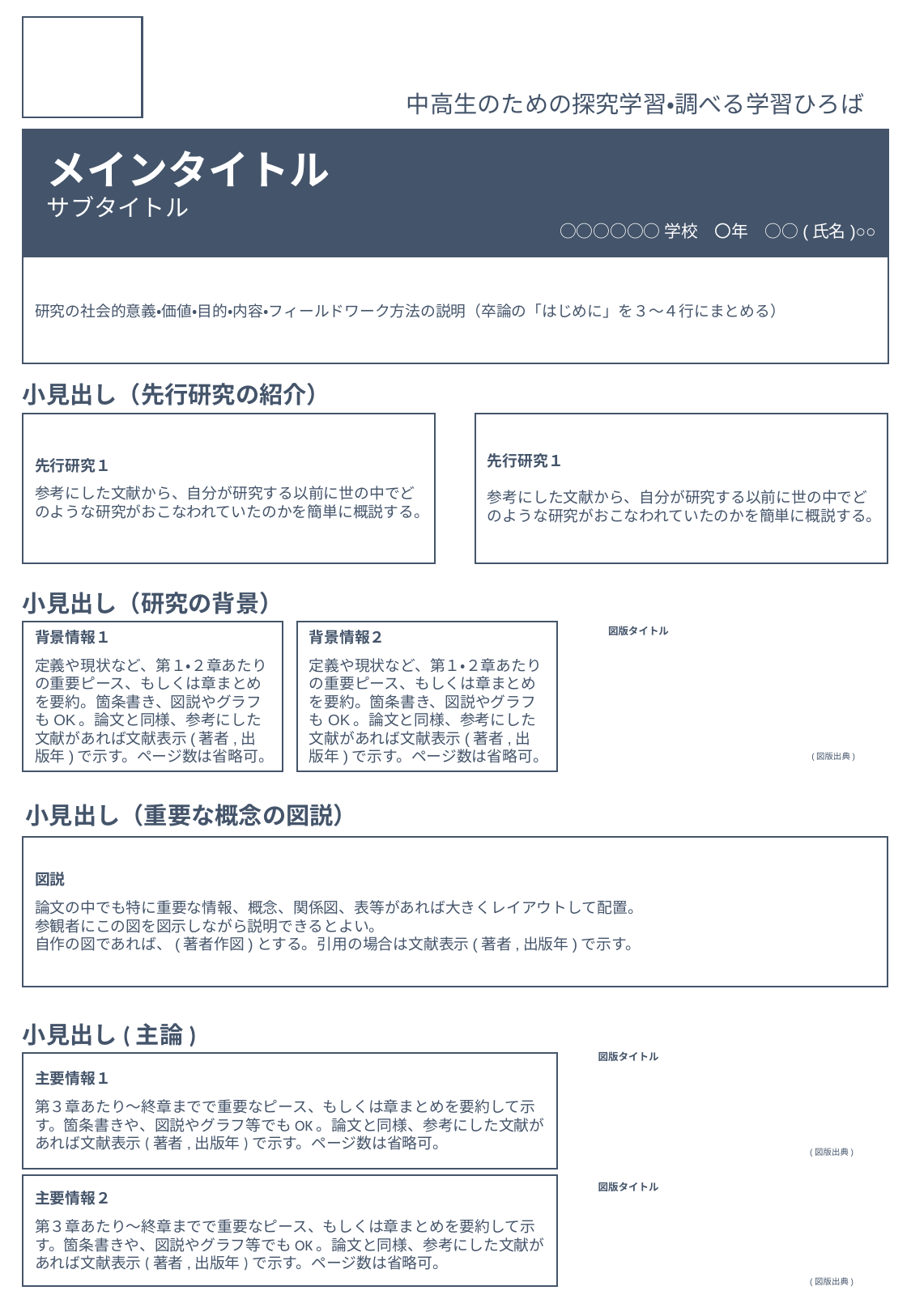

中高生のための探究学習・調べる学習ひろば
メインタイトル
サブタイトル
○○○○○○学校　〇年　○○(氏名)○○
研究の社会的意義・価値・目的・内容・フィールドワーク方法の説明（卒論の「はじめに」を３～４行にまとめる）
小見出し（先行研究の紹介）
先行研究１

参考にした文献から、自分が研究する以前に世の中でどのような研究がおこなわれていたのかを簡単に概説する。
先行研究１

参考にした文献から、自分が研究する以前に世の中でどのような研究がおこなわれていたのかを簡単に概説する。
小見出し（研究の背景）
背景情報２

定義や現状など、第１・２章あたりの重要ピース、もしくは章まとめを要約。箇条書き、図説やグラフもOK。論文と同様、参考にした文献があれば文献表示(著者,出版年)で示す。ページ数は省略可。
背景情報１

定義や現状など、第１・２章あたりの重要ピース、もしくは章まとめを要約。箇条書き、図説やグラフもOK。論文と同様、参考にした文献があれば文献表示(著者,出版年)で示す。ページ数は省略可。
図版タイトル
(図版出典)
小見出し（重要な概念の図説）
図説

論文の中でも特に重要な情報、概念、関係図、表等があれば大きくレイアウトして配置。
参観者にこの図を図示しながら説明できるとよい。
自作の図であれば、(著者作図)とする。引用の場合は文献表示(著者,出版年)で示す。
小見出し(主論)
図版タイトル
主要情報１

第３章あたり～終章までで重要なピース、もしくは章まとめを要約して示す。箇条書きや、図説やグラフ等でもOK。論文と同様、参考にした文献があれば文献表示(著者,出版年)で示す。ページ数は省略可。
(図版出典)
図版タイトル
主要情報２

第３章あたり～終章までで重要なピース、もしくは章まとめを要約して示す。箇条書きや、図説やグラフ等でもOK。論文と同様、参考にした文献があれば文献表示(著者,出版年)で示す。ページ数は省略可。
(図版出典)